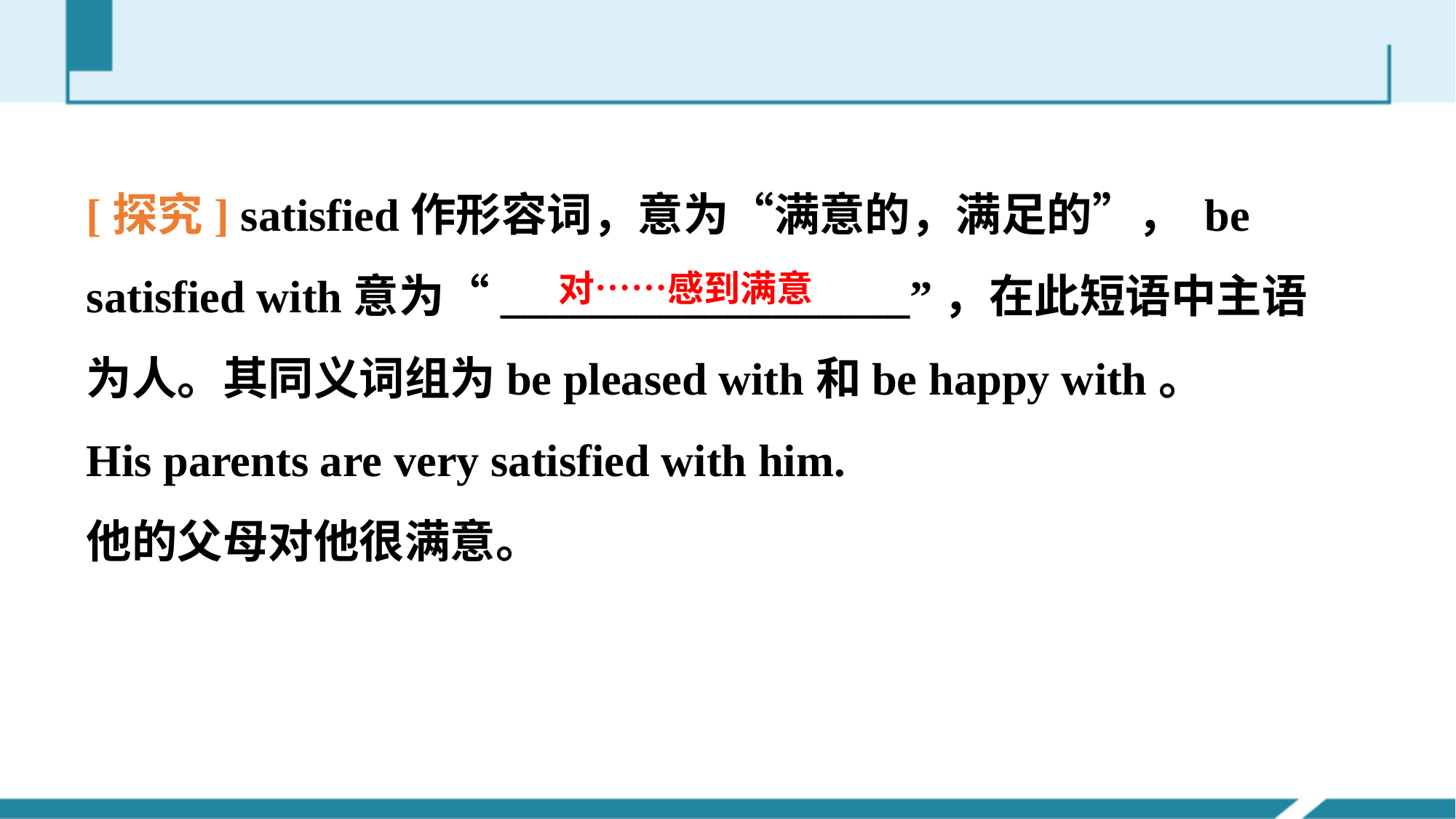

[探究] satisfied作形容词，意为“满意的，满足的”， be satisfied with意为“__________________”，在此短语中主语为人。其同义词组为be pleased with和be happy with。
His parents are very satisfied with him.
他的父母对他很满意。
对……感到满意